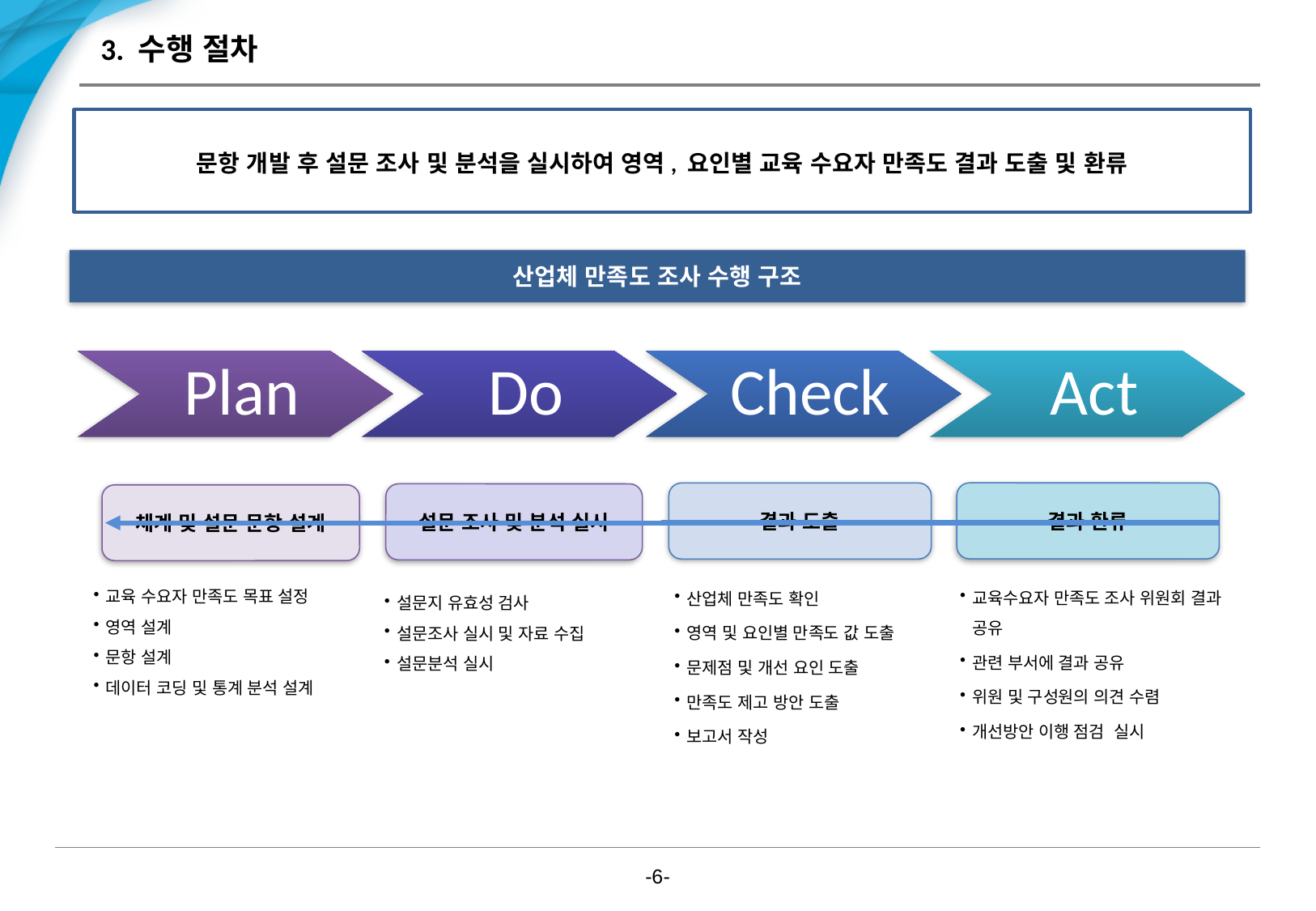

# 3. 수행 절차

문항 개발 후 설문 조사 및 분석을 실시하여 영역, 요인별 교육 수요자 만족도 결과 도출 및 환류
산업체 만족도 조사 수행 구조
Plan
Do
Check
Act
결과 환류
결과 도출
설문 조사 및 분석 실시
설문지 유효성 검사
설문조사 실시 및 자료 수집
설문분석 실시
체계 및 설문 문항 설계
교육 수요자 만족도 목표 설정
영역 설계
문항 설계
데이터 코딩 및 통계 분석 설계
교육수요자 만족도 조사 위원회 결과 공유
관련 부서에 결과 공유
위원 및 구성원의 의견 수렴
개선방안 이행 점검  실시

산업체 만족도 확인
영역 및 요인별 만족도 값 도출
문제점 및 개선 요인 도출
만족도 제고 방안 도출
보고서 작성
-6-